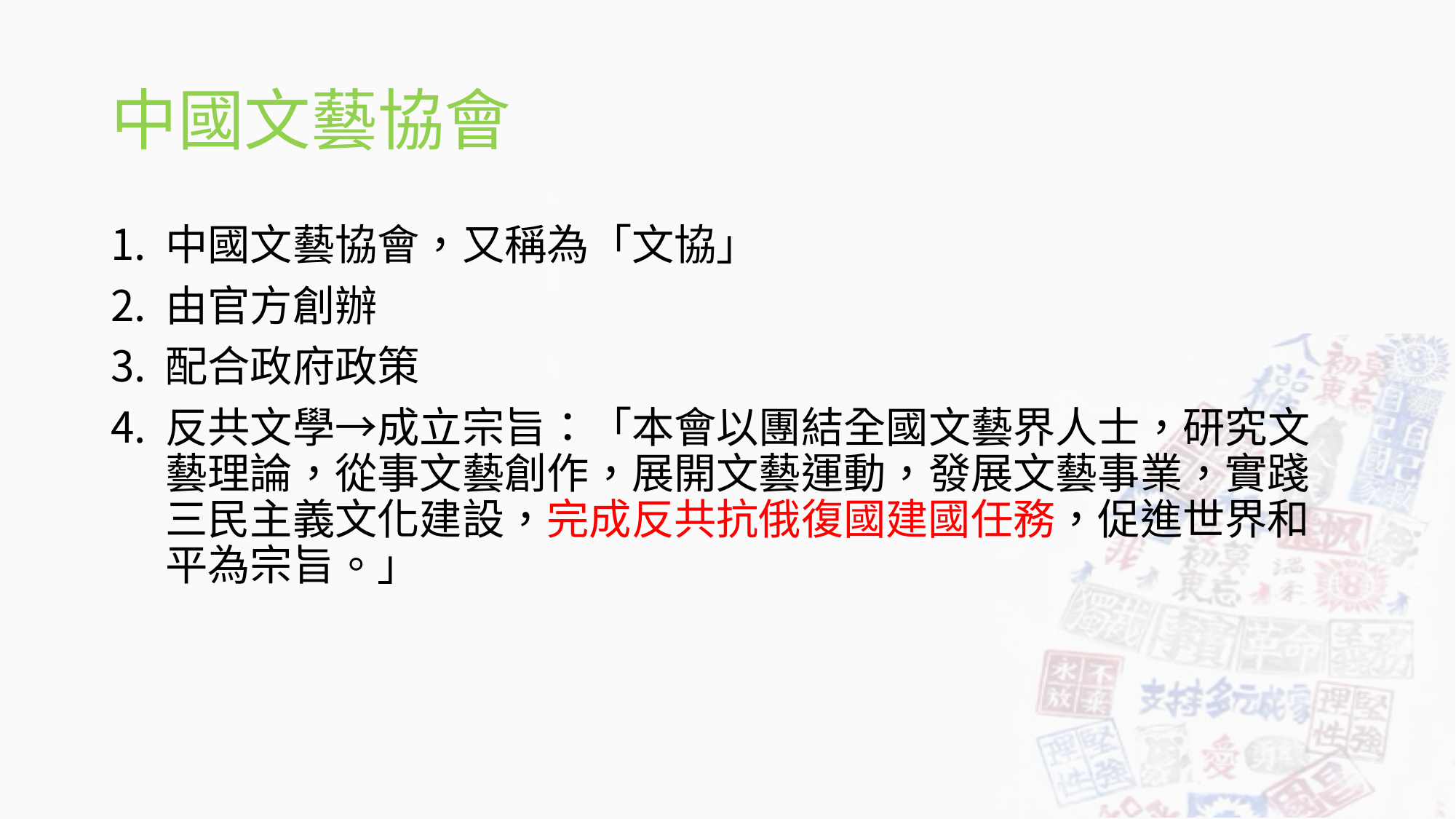

# 中國文藝協會
中國文藝協會，又稱為「文協」
由官方創辦
配合政府政策
反共文學→成立宗旨：「本會以團結全國文藝界人士，研究文藝理論，從事文藝創作，展開文藝運動，發展文藝事業，實踐三民主義文化建設，完成反共抗俄復國建國任務，促進世界和平為宗旨。」